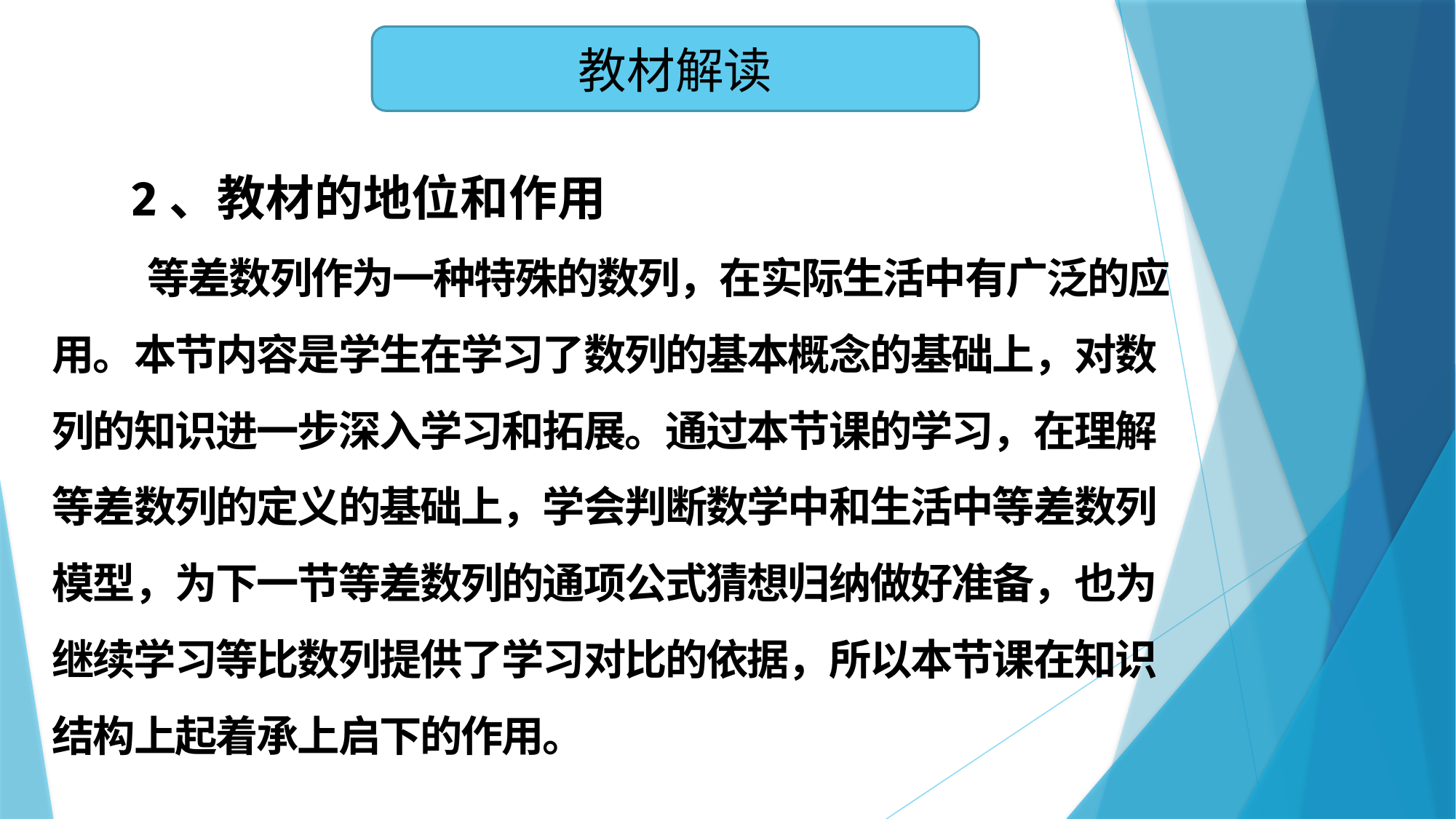

教材解读
       2、教材的地位和作用
         等差数列作为一种特殊的数列，在实际生活中有广泛的应用。本节内容是学生在学习了数列的基本概念的基础上，对数列的知识进一步深入学习和拓展。通过本节课的学习，在理解等差数列的定义的基础上，学会判断数学中和生活中等差数列模型，为下一节等差数列的通项公式猜想归纳做好准备，也为继续学习等比数列提供了学习对比的依据，所以本节课在知识结构上起着承上启下的作用。